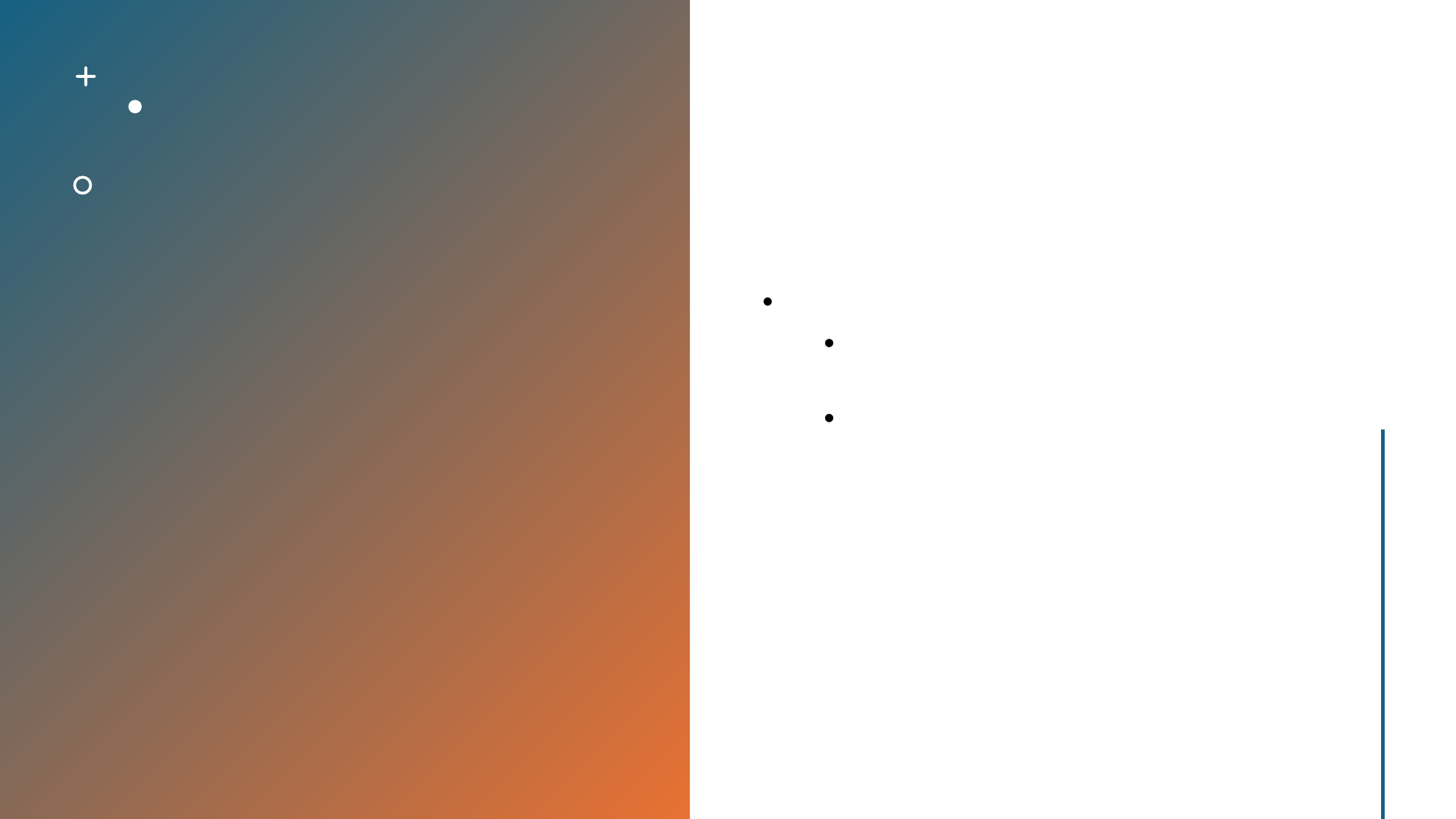

일본의 환경 문제와 대응책
일본은 환경 보호와 지속 가능한 발전에 관심을 가지고 있습니다.
과도한 산림 파괴, 대기 오염, 해양 오염 등의 문제에 대응하기 위해 정부와 시민단체가 노력하고 있습니다.